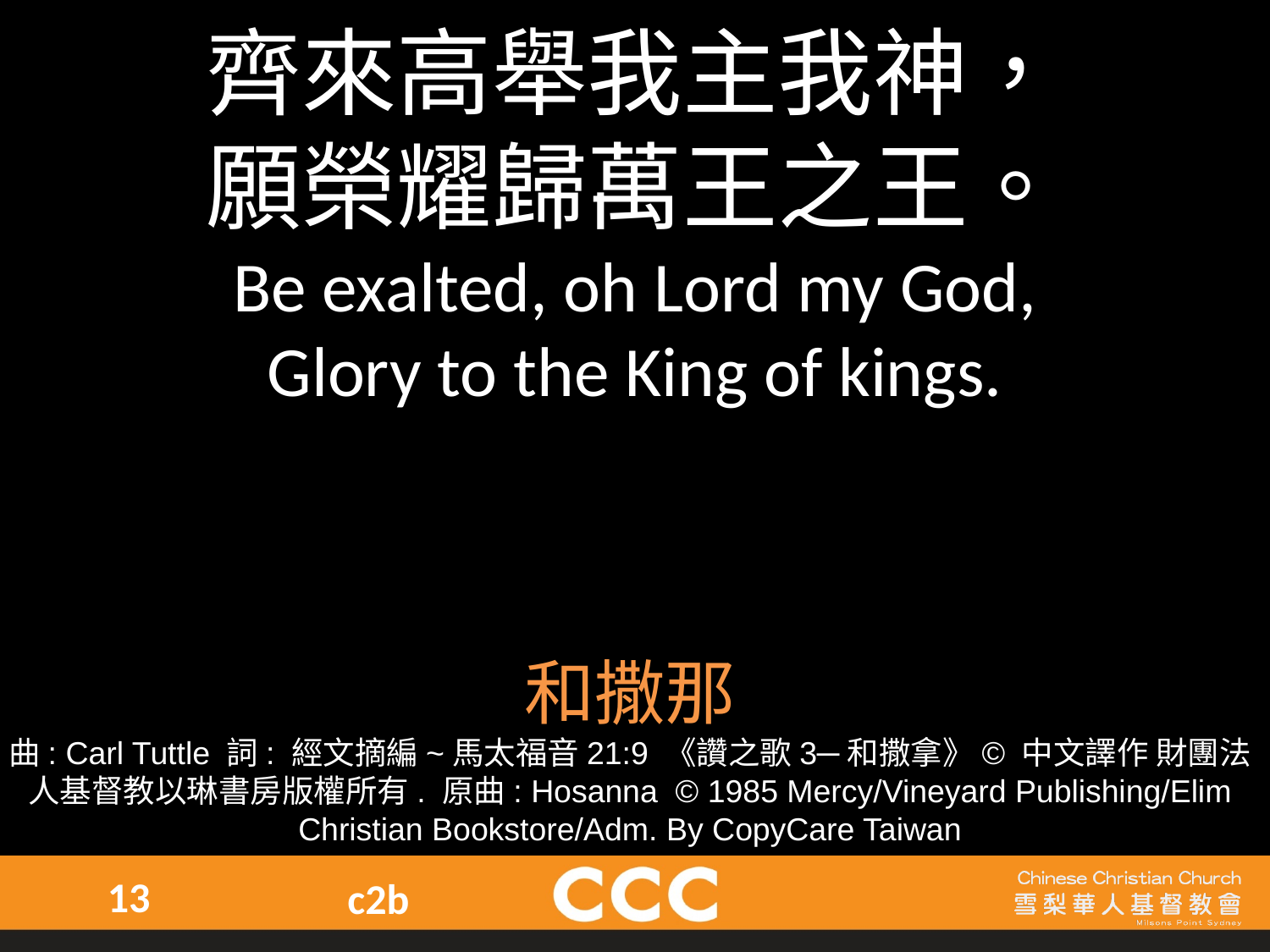

齊來高舉我主我神，
願榮耀歸萬王之王。
Be exalted, oh Lord my God,
Glory to the King of kings.
和撒那
曲: Carl Tuttle 詞: 經文摘編~馬太福音21:9 《讚之歌3─和撒拿》© 中文譯作 財團法人基督教以琳書房版權所有. 原曲: Hosanna  © 1985 Mercy/Vineyard Publishing/Elim Christian Bookstore/Adm. By CopyCare Taiwan
13
c2b